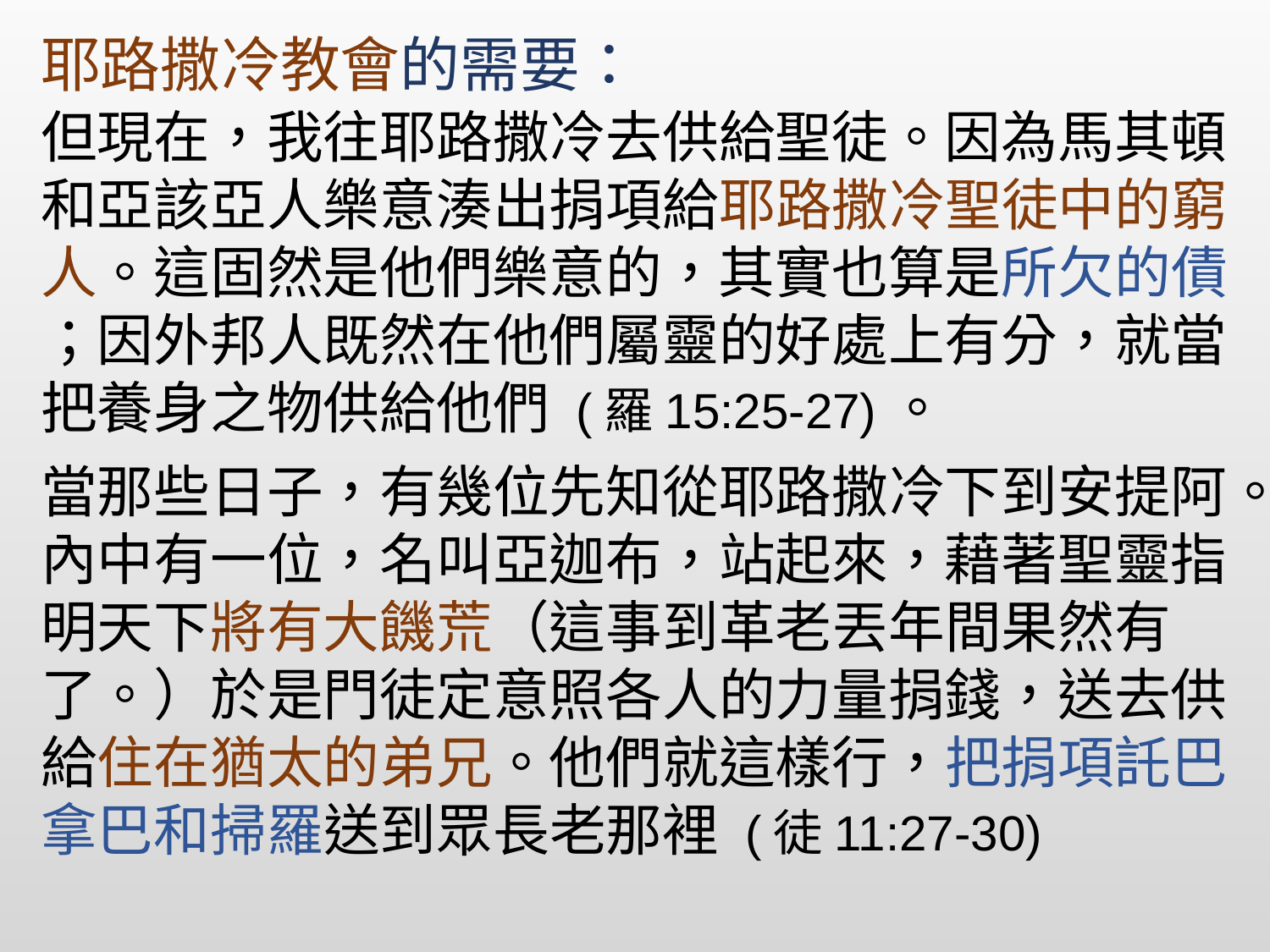

耶路撒冷教會的需要：
但現在，我往耶路撒冷去供給聖徒。因為馬其頓和亞該亞人樂意湊出捐項給耶路撒冷聖徒中的窮人。這固然是他們樂意的，其實也算是所欠的債
；因外邦人既然在他們屬靈的好處上有分，就當把養身之物供給他們 (羅15:25-27)。
當那些日子，有幾位先知從耶路撒冷下到安提阿。內中有一位，名叫亞迦布，站起來，藉著聖靈指明天下將有大饑荒（這事到革老丟年間果然有了。）於是門徒定意照各人的力量捐錢，送去供給住在猶太的弟兄。他們就這樣行，把捐項託巴拿巴和掃羅送到眾長老那裡 (徒11:27-30)